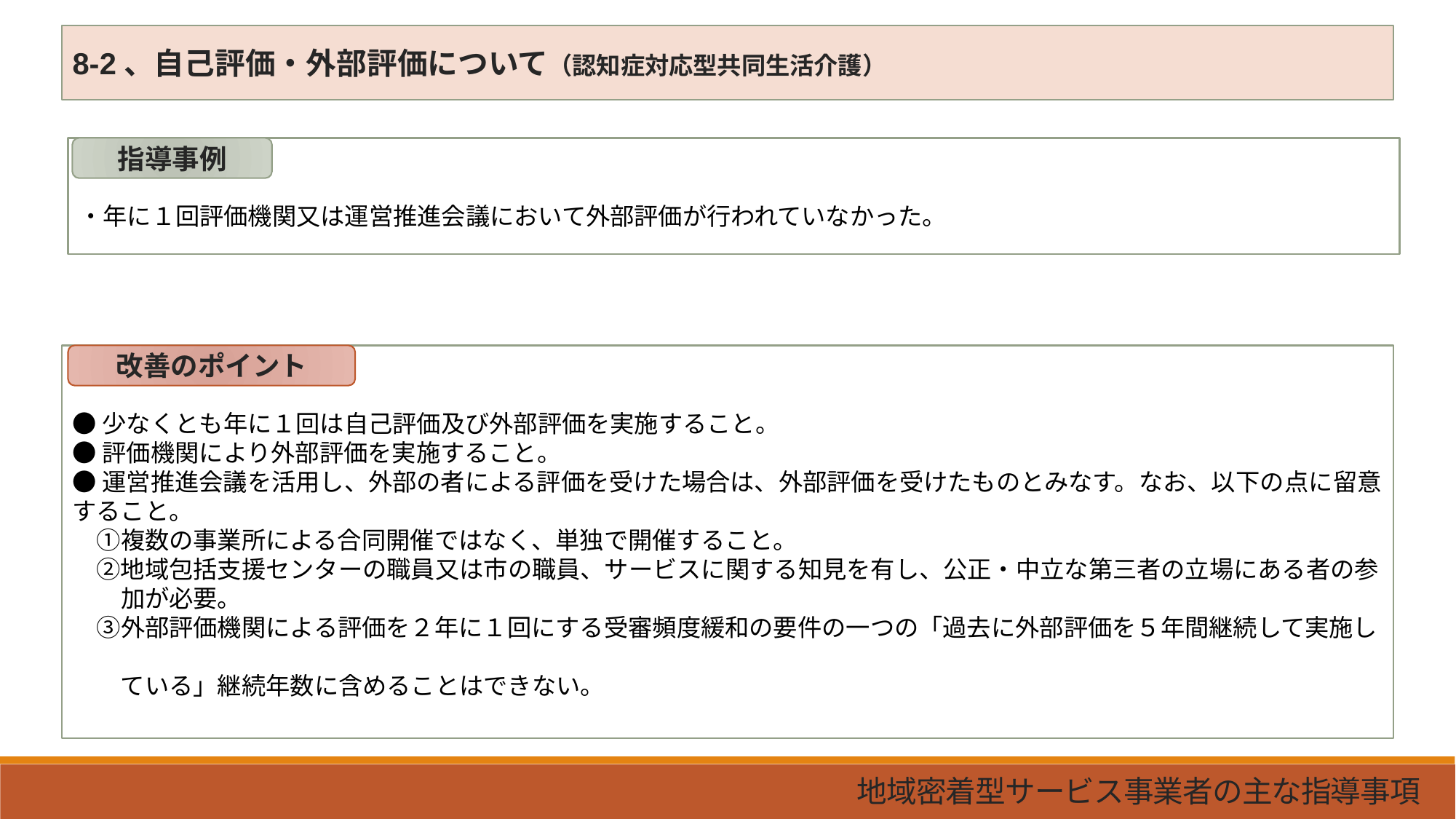

8-2、自己評価・外部評価について（認知症対応型共同生活介護）

・年に１回評価機関又は運営推進会議において外部評価が行われていなかった。

指導事例

●少なくとも年に１回は自己評価及び外部評価を実施すること。
●評価機関により外部評価を実施すること。
●運営推進会議を活用し、外部の者による評価を受けた場合は、外部評価を受けたものとみなす。なお、以下の点に留意すること。
　①複数の事業所による合同開催ではなく、単独で開催すること。
　②地域包括支援センターの職員又は市の職員、サービスに関する知見を有し、公正・中立な第三者の立場にある者の参
　　加が必要。
　③外部評価機関による評価を２年に１回にする受審頻度緩和の要件の一つの「過去に外部評価を５年間継続して実施し
　　ている」継続年数に含めることはできない。

改善のポイント
地域密着型サービス事業者の主な指導事項